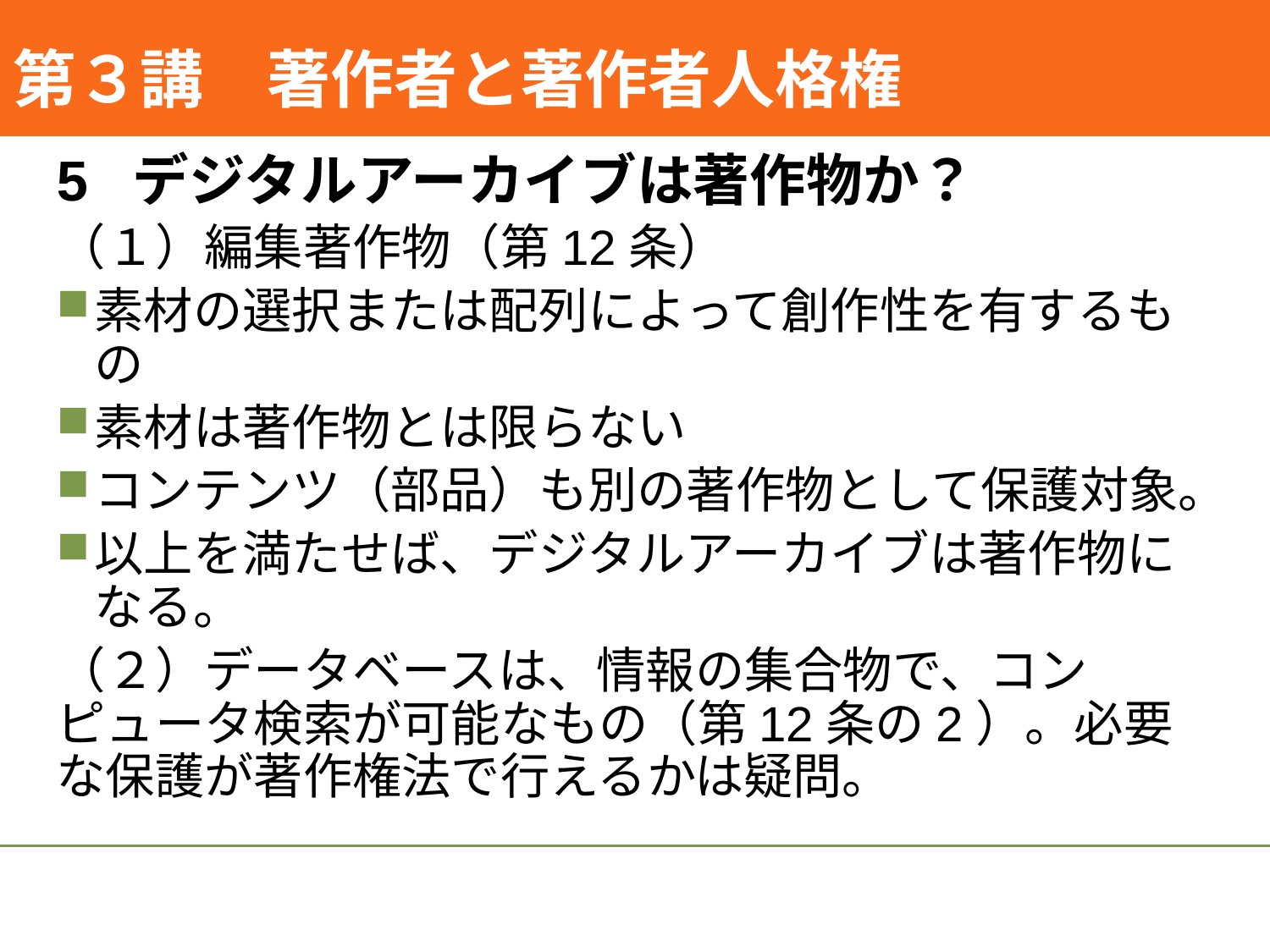

#
第３講　著作者と著作者人格権
5  デジタルアーカイブは著作物か？
（１）編集著作物（第12条）
素材の選択または配列によって創作性を有するもの
素材は著作物とは限らない
コンテンツ（部品）も別の著作物として保護対象。
以上を満たせば、デジタルアーカイブは著作物になる。
（２）データベースは、情報の集合物で、コンピュータ検索が可能なもの（第12条の2）。必要な保護が著作権法で行えるかは疑問。